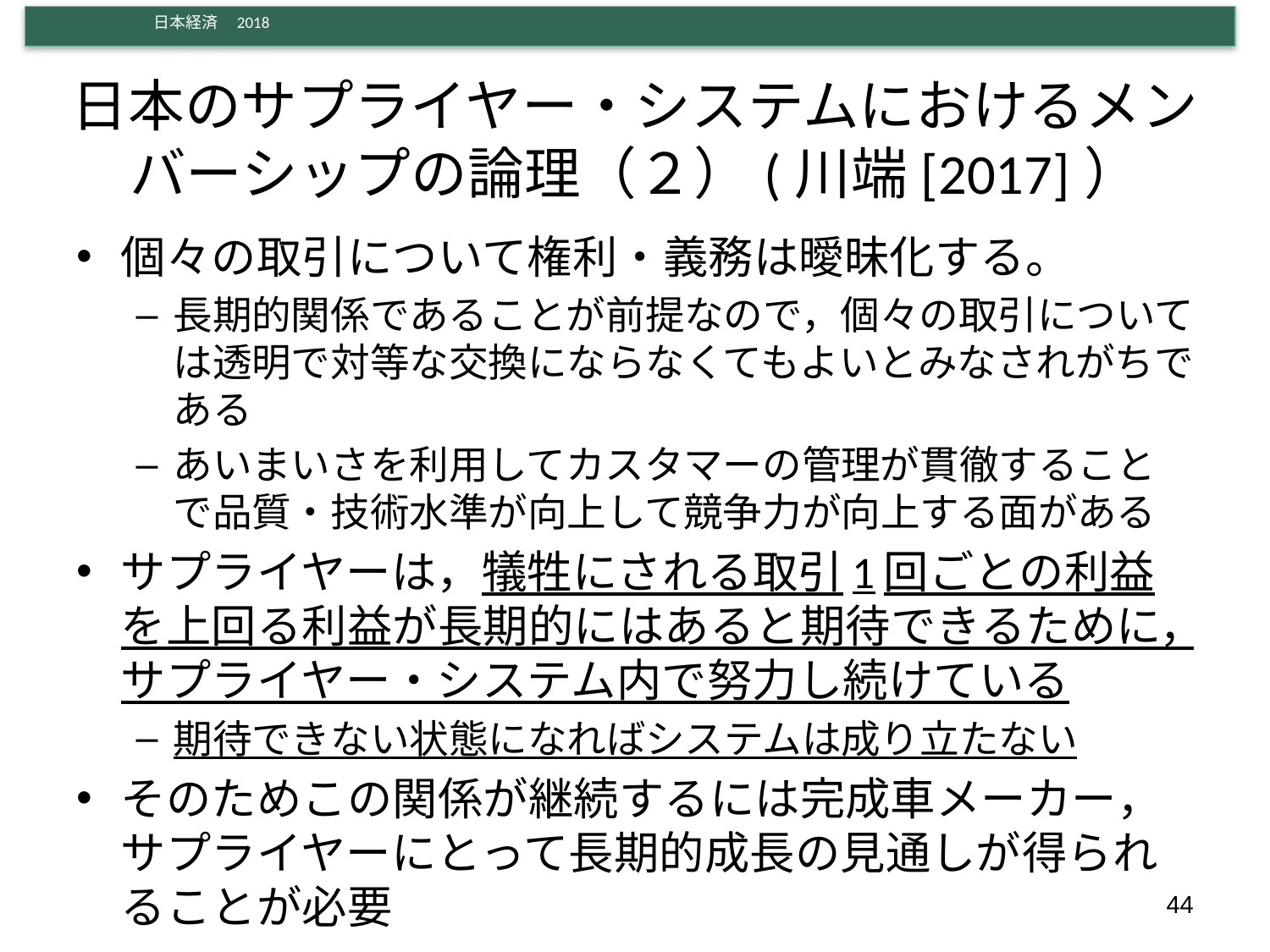

# 日本のサプライヤー・システムにおけるメンバーシップの論理（２）(川端[2017]）
個々の取引について権利・義務は曖昧化する。
長期的関係であることが前提なので，個々の取引については透明で対等な交換にならなくてもよいとみなされがちである
あいまいさを利用してカスタマーの管理が貫徹することで品質・技術水準が向上して競争力が向上する面がある
サプライヤーは，犠牲にされる取引1回ごとの利益を上回る利益が長期的にはあると期待できるために，サプライヤー・システム内で努力し続けている
期待できない状態になればシステムは成り立たない
そのためこの関係が継続するには完成車メーカー，サプライヤーにとって長期的成長の見通しが得られることが必要
44